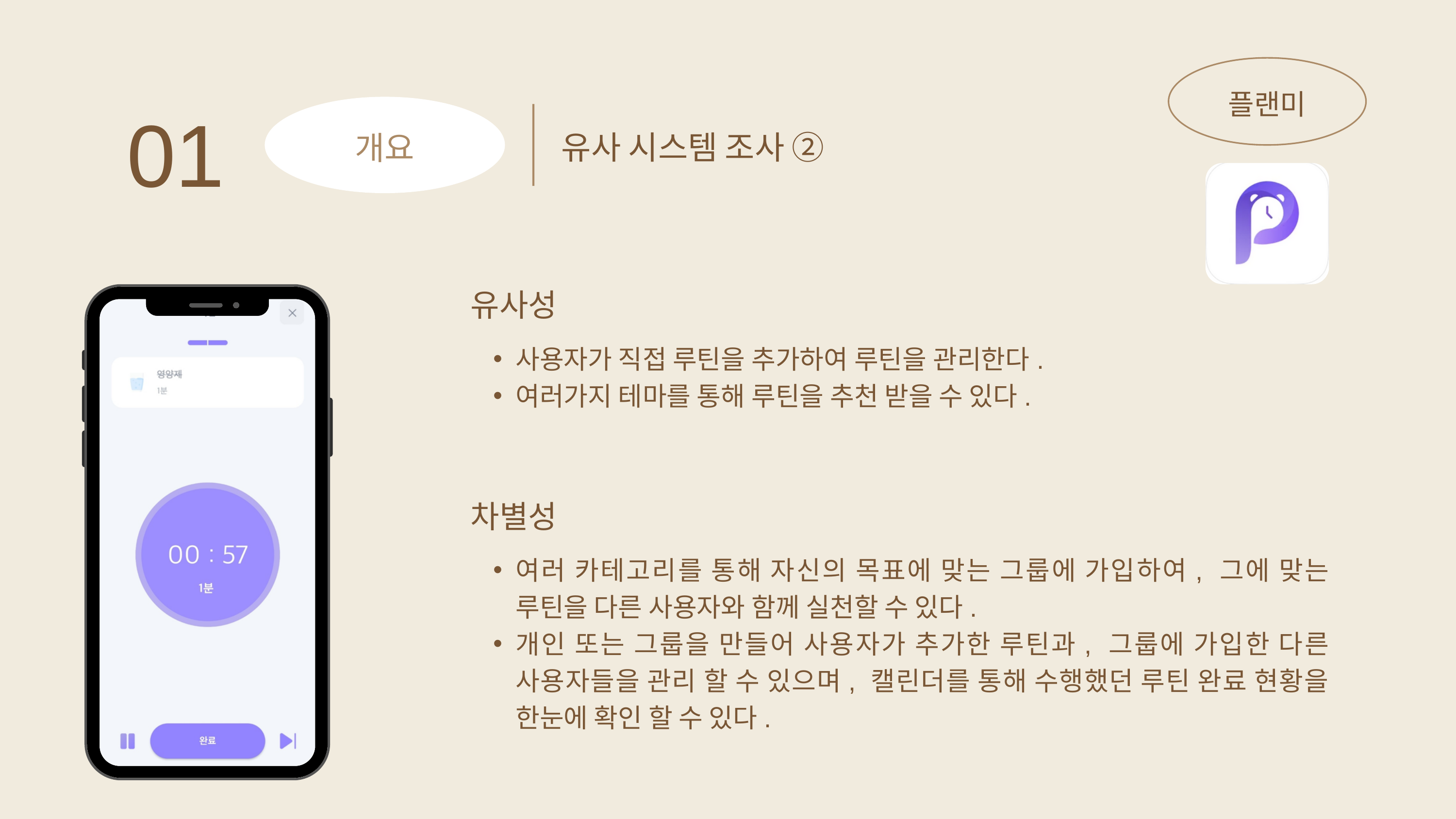

플랜미
01

-

유사 시스템 조사 ②
개요

유사성

사용자가 직접 루틴을 추가하여 루틴을 관리한다.
여러가지 테마를 통해 루틴을 추천 받을 수 있다.
차별성
여러 카테고리를 통해 자신의 목표에 맞는 그룹에 가입하여, 그에 맞는 루틴을 다른 사용자와 함께 실천할 수 있다.
개인 또는 그룹을 만들어 사용자가 추가한 루틴과, 그룹에 가입한 다른 사용자들을 관리 할 수 있으며, 캘린더를 통해 수행했던 루틴 완료 현황을 한눈에 확인 할 수 있다.